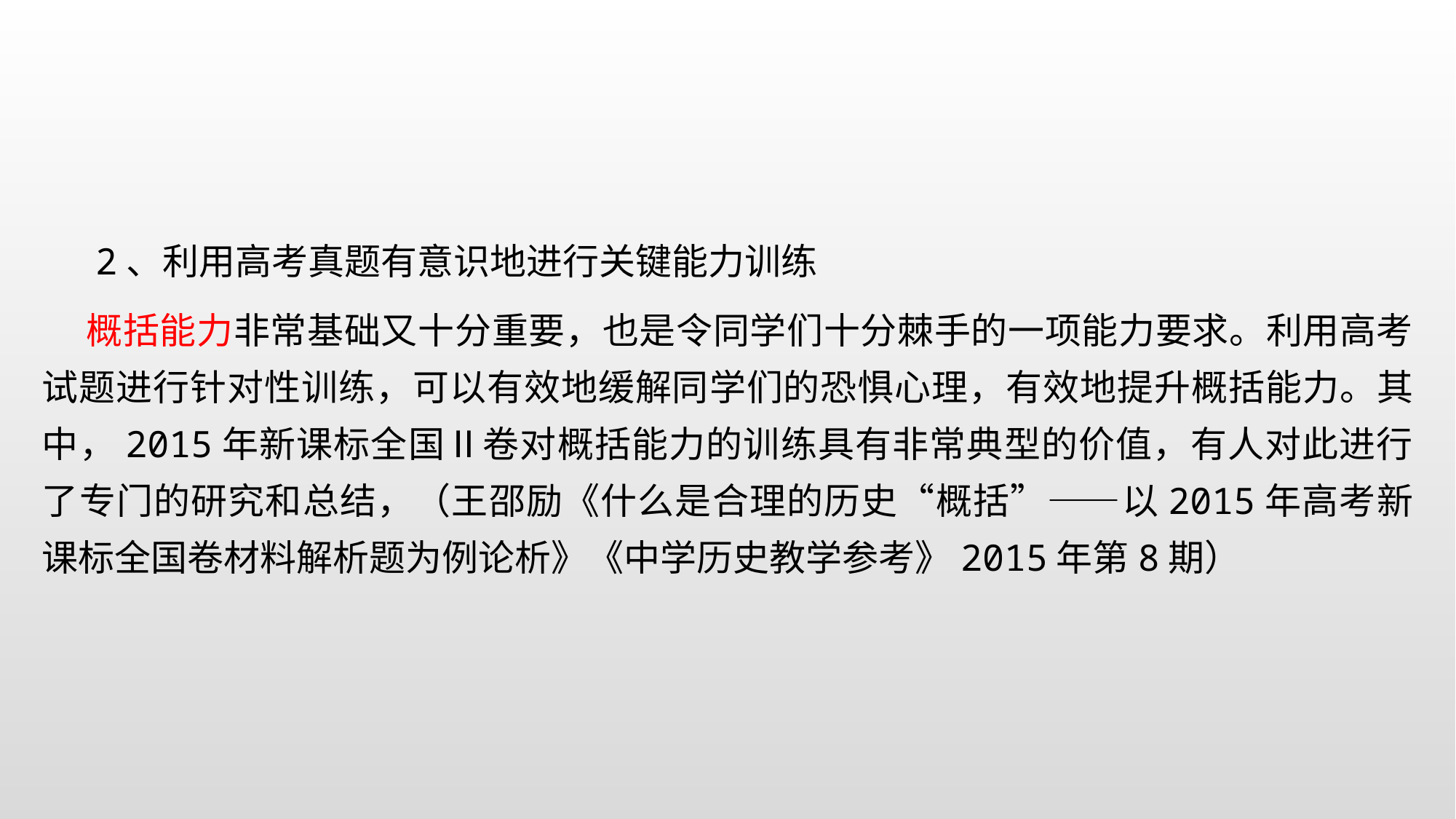

2、利用高考真题有意识地进行关键能力训练
    概括能力非常基础又十分重要，也是令同学们十分棘手的一项能力要求。利用高考试题进行针对性训练，可以有效地缓解同学们的恐惧心理，有效地提升概括能力。其中，2015年新课标全国Ⅱ卷对概括能力的训练具有非常典型的价值，有人对此进行了专门的研究和总结，（王邵励《什么是合理的历史“概括”——以2015年高考新课标全国卷材料解析题为例论析》《中学历史教学参考》2015年第8期）